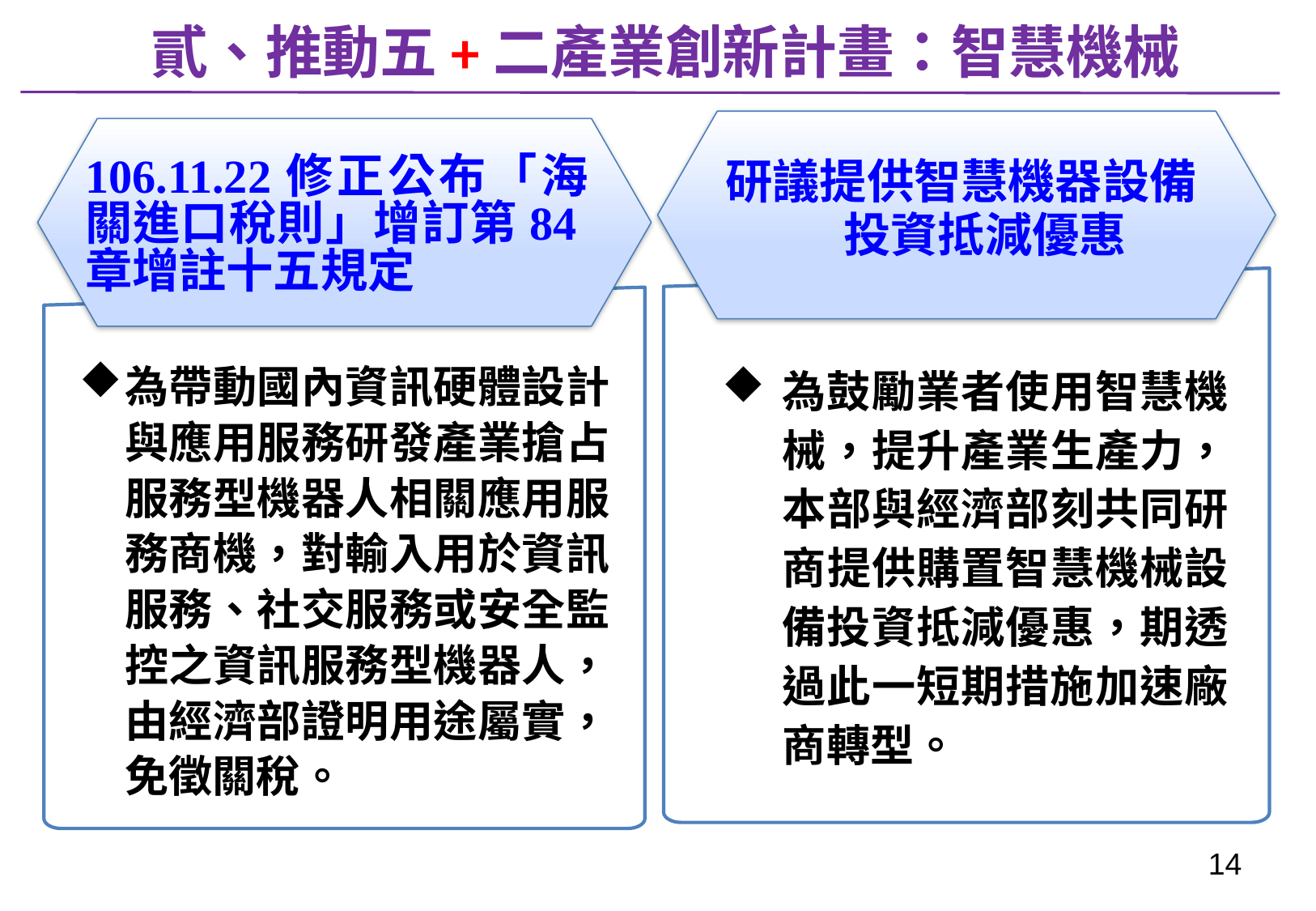

貳、推動五+二產業創新計畫：智慧機械

研議提供智慧機器設備投資抵減優惠
106.11.22修正公布「海關進口稅則」增訂第84章增註十五規定

為帶動國內資訊硬體設計與應用服務研發產業搶占服務型機器人相關應用服務商機，對輸入用於資訊服務、社交服務或安全監控之資訊服務型機器人，由經濟部證明用途屬實，免徵關稅。
為鼓勵業者使用智慧機械，提升產業生產力，本部與經濟部刻共同研商提供購置智慧機械設備投資抵減優惠，期透過此一短期措施加速廠商轉型。
14